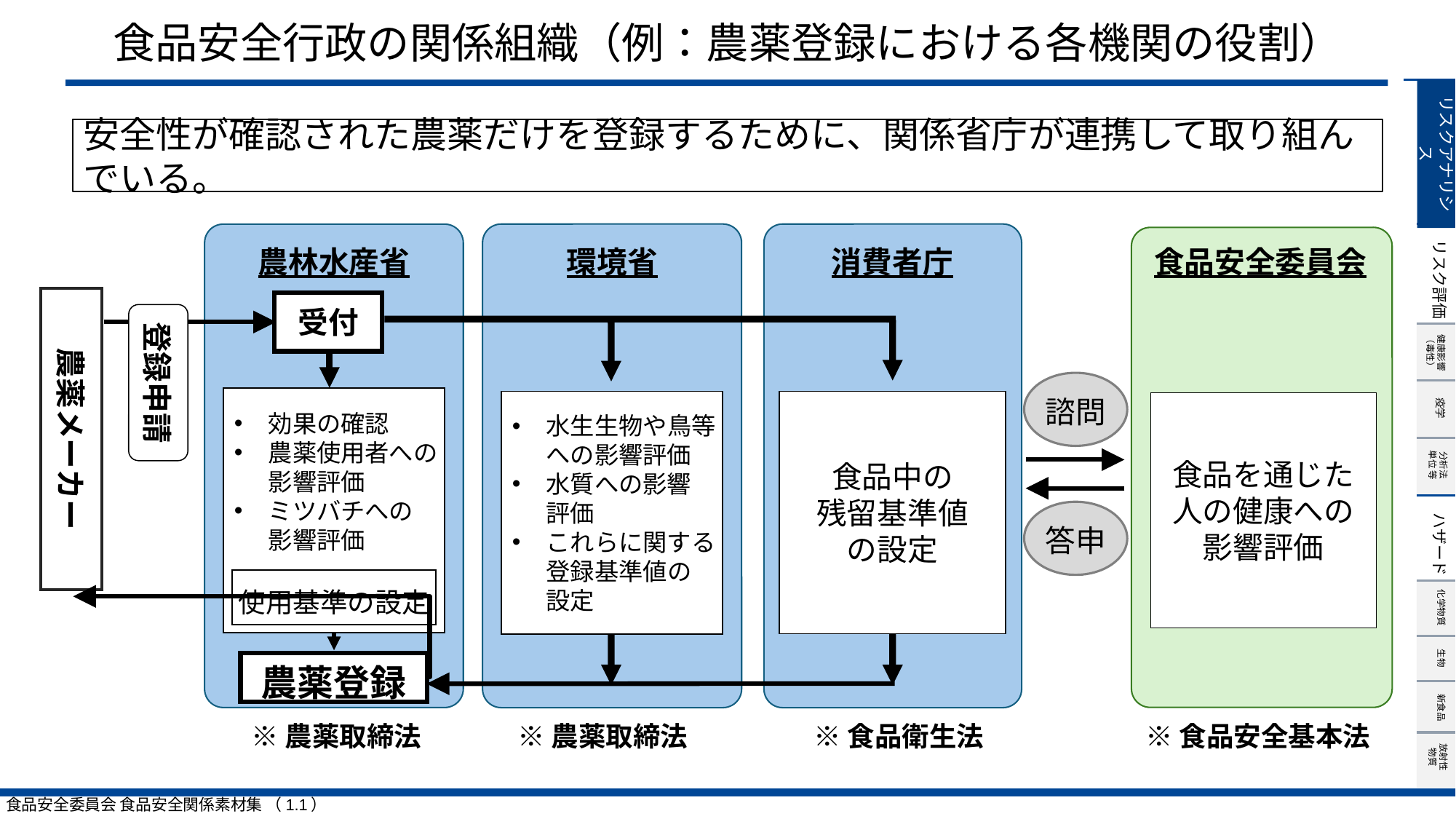

# 食品安全行政の関係組織（例：農薬登録における各機関の役割）
リスクアナリシス
安全性が確認された農薬だけを登録するために、関係省庁が連携して取り組んでいる。

農林水産省
環境省
消費者庁
食品安全委員会
農薬メーカー
受付
登録申請

諮問
効果の確認
農薬使用者への
影響評価
ミツバチへの
影響評価

水生生物や鳥等
への影響評価
水質への影響
評価
これらに関する
登録基準値の
設定
食品中の
残留基準値
の設定
食品を通じた
人の健康への
影響評価
答申

使用基準の設定

農薬登録

※農薬取締法
※農薬取締法
※食品衛生法
※食品安全基本法